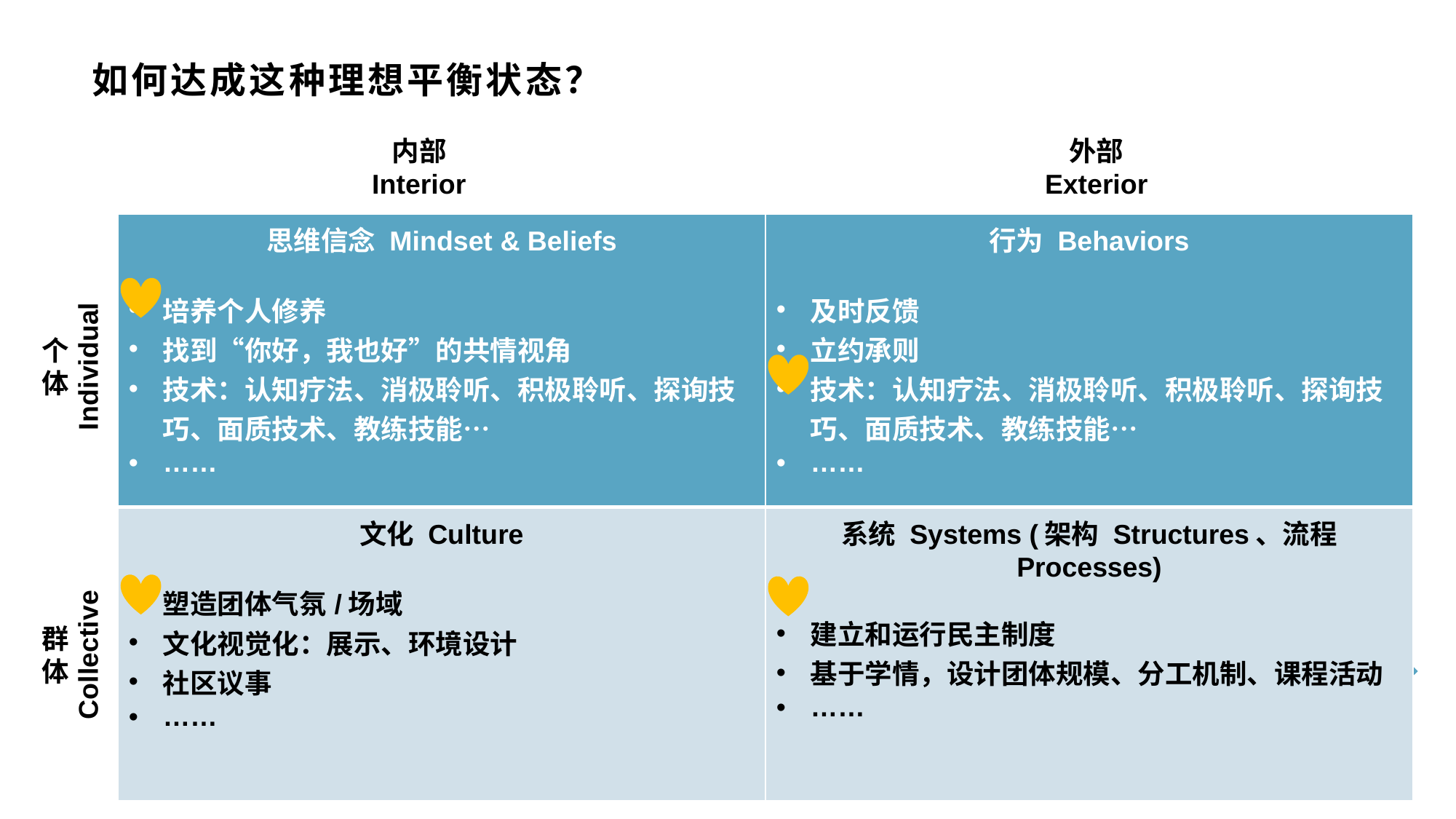

# 如何达成这种理想平衡状态？
外部
Exterior
内部
Interior
| 思维信念 Mindset & Beliefs 培养个人修养 找到“你好，我也好”的共情视角 技术：认知疗法、消极聆听、积极聆听、探询技巧、面质技术、教练技能… …… | 行为 Behaviors 及时反馈 立约承则 技术：认知疗法、消极聆听、积极聆听、探询技巧、面质技术、教练技能… …… |
| --- | --- |
| 文化 Culture 塑造团体气氛/场域 文化视觉化：展示、环境设计 社区议事 …… | 系统 Systems (架构 Structures、流程 Processes) 建立和运行民主制度 基于学情，设计团体规模、分工机制、课程活动 …… |

个
体
Individual

群
体
Collective